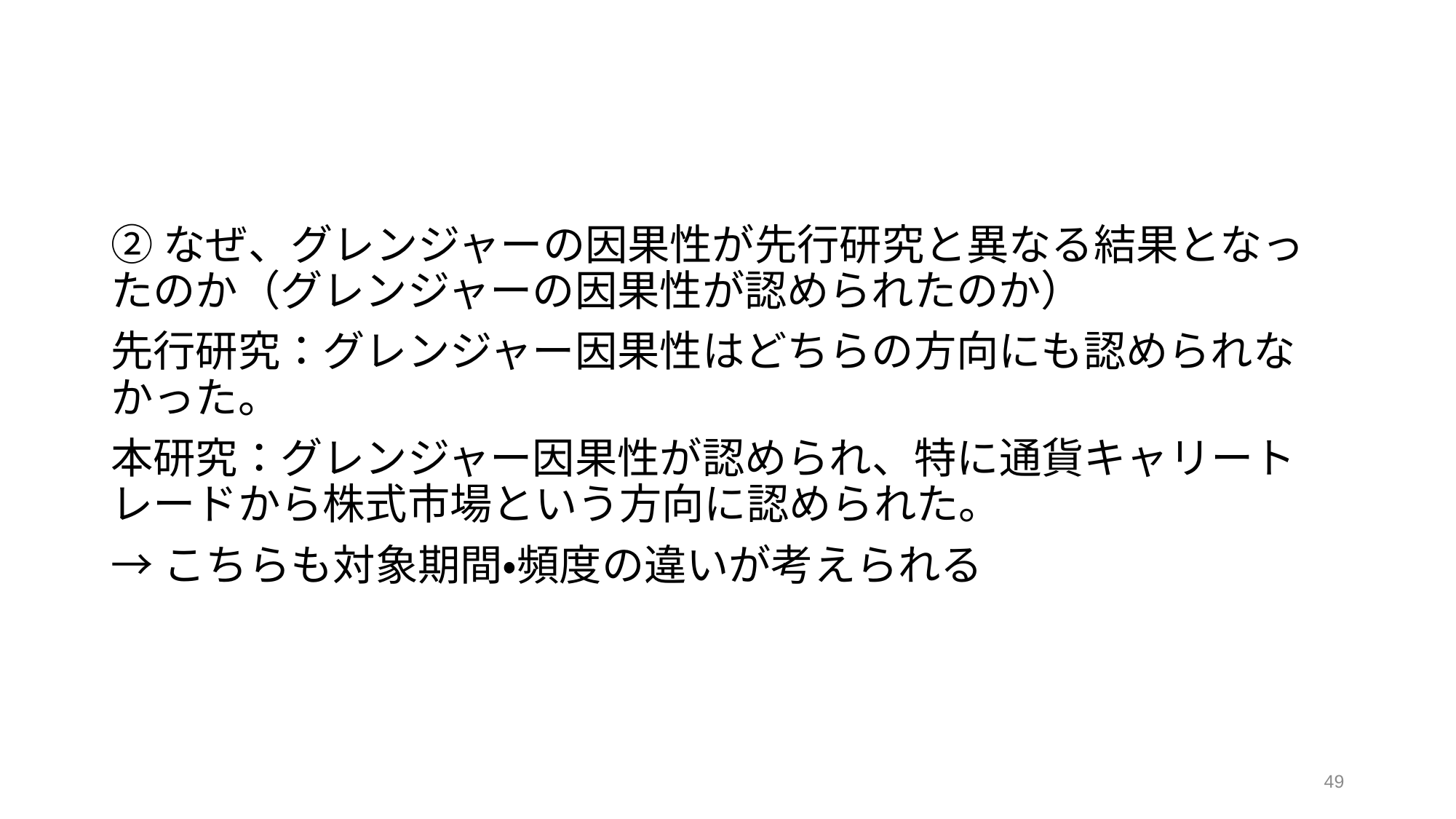

#
②なぜ、グレンジャーの因果性が先行研究と異なる結果となったのか（グレンジャーの因果性が認められたのか）
先行研究：グレンジャー因果性はどちらの方向にも認められなかった。
本研究：グレンジャー因果性が認められ、特に通貨キャリートレードから株式市場という方向に認められた。
→こちらも対象期間・頻度の違いが考えられる
49